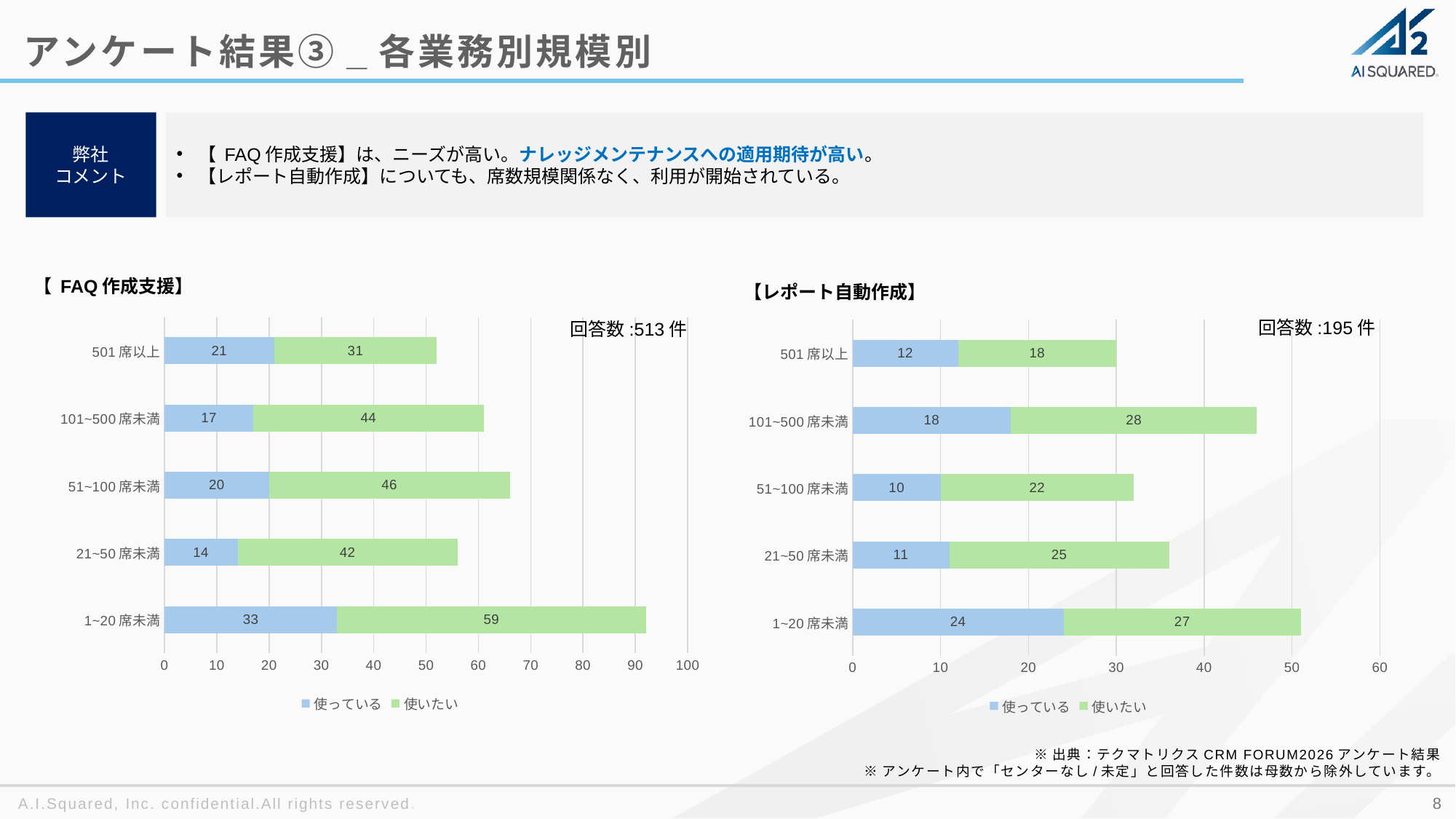

アンケート結果③_各業務別規模別
弊社
コメント
【 FAQ作成支援】は、ニーズが高い。ナレッジメンテナンスへの適用期待が高い。
【レポート自動作成】についても、席数規模関係なく、利用が開始されている。
【 FAQ作成支援】
【レポート自動作成】

### Chart

| Category | 使っている | 使いたい |
|---|---|---|
| 1~20席未満 | 33.0 | 59.0 |
| 21~50席未満 | 14.0 | 42.0 |
| 51~100席未満 | 20.0 | 46.0 |
| 101~500席未満 | 17.0 | 44.0 |
| 501席以上 | 21.0 | 31.0 |
回答数:195件

### Chart

| Category | 使っている | 使いたい |
|---|---|---|
| 1~20席未満 | 24.0 | 27.0 |
| 21~50席未満 | 11.0 | 25.0 |
| 51~100席未満 | 10.0 | 22.0 |
| 101~500席未満 | 18.0 | 28.0 |
| 501席以上 | 12.0 | 18.0 |
回答数:513件
※出典：テクマトリクスCRM FORUM2026アンケート結果
※アンケート内で「センターなし/未定」と回答した件数は母数から除外しています。